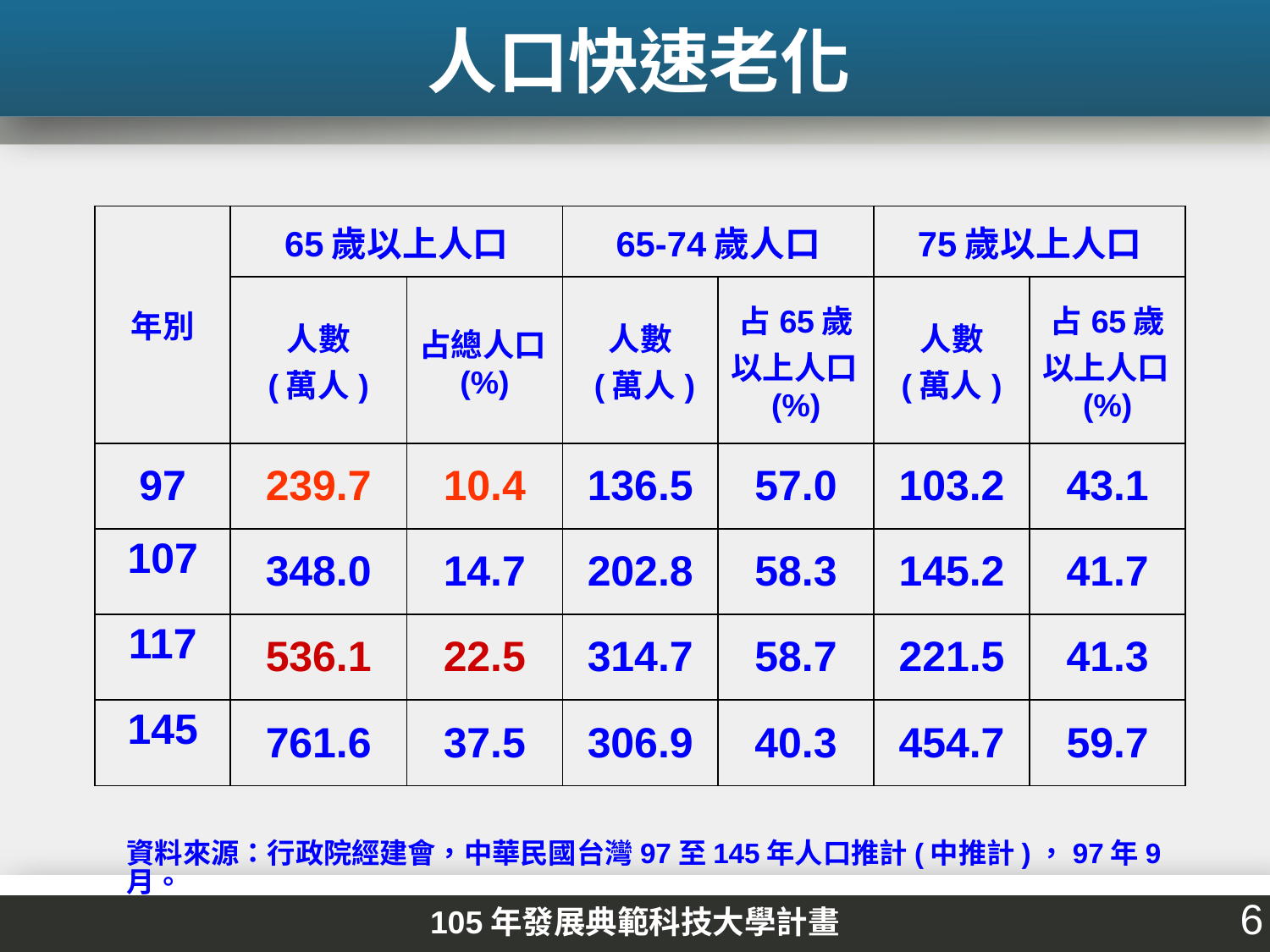

人口快速老化

| 年別 | 65歲以上人口 |  | 65-74歲人口 |  | 75歲以上人口 |  |
| --- | --- | --- | --- | --- | --- | --- |
|  | 人數 (萬人) | 占總人口(%) | 人數 (萬人) | 占65歲以上人口(%) | 人數 (萬人) | 占65歲以上人口(%) |
| 97 | 239.7 | 10.4 | 136.5 | 57.0 | 103.2 | 43.1 |
| 107 | 348.0 | 14.7 | 202.8 | 58.3 | 145.2 | 41.7 |
| 117 | 536.1 | 22.5 | 314.7 | 58.7 | 221.5 | 41.3 |
| 145 | 761.6 | 37.5 | 306.9 | 40.3 | 454.7 | 59.7 |
資料來源：行政院經建會，中華民國台灣97至145年人口推計(中推計)，97年9月。